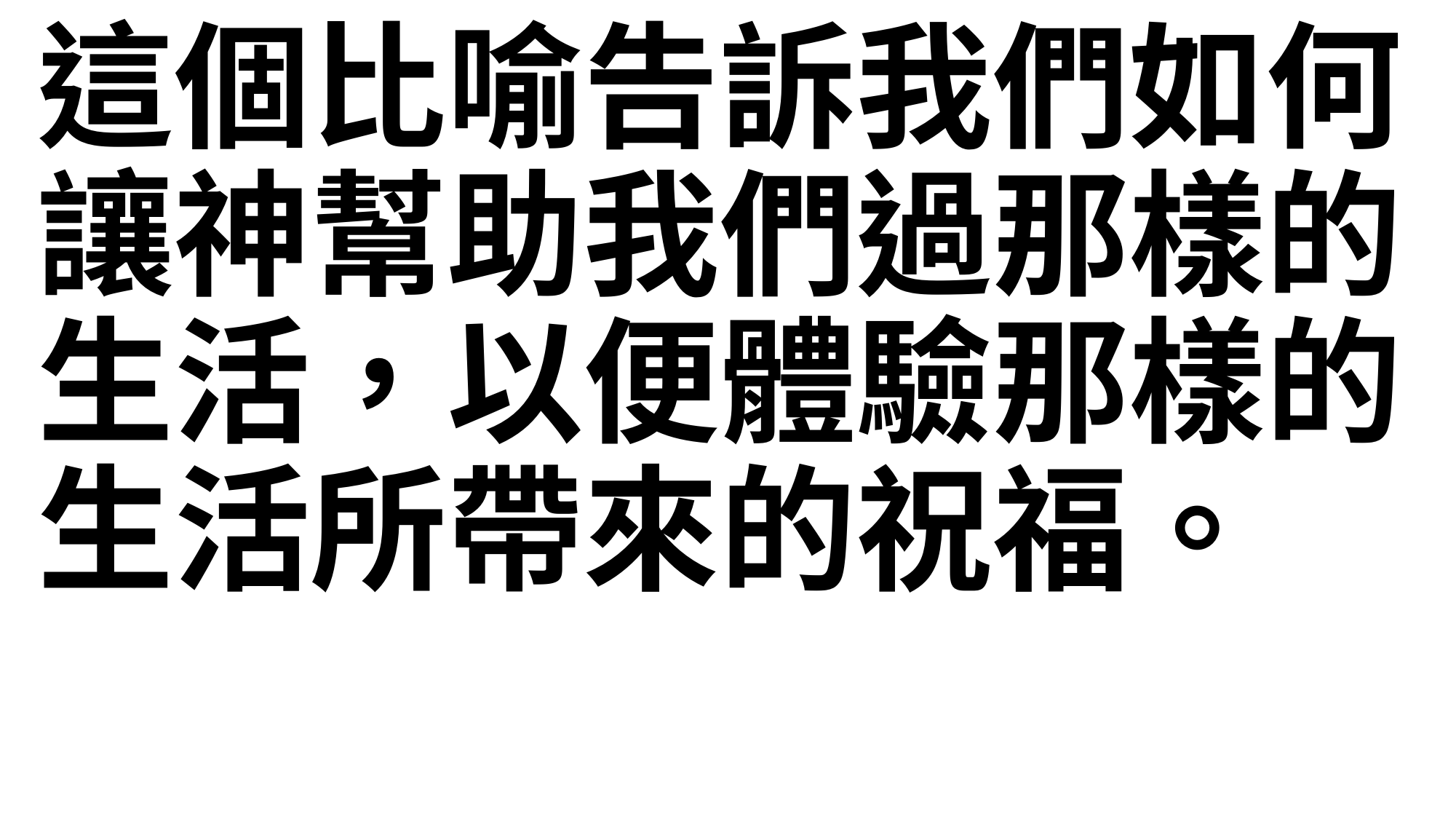

這個比喻告訴我們如何讓神幫助我們過那樣的生活，以便體驗那樣的生活所帶來的祝福。